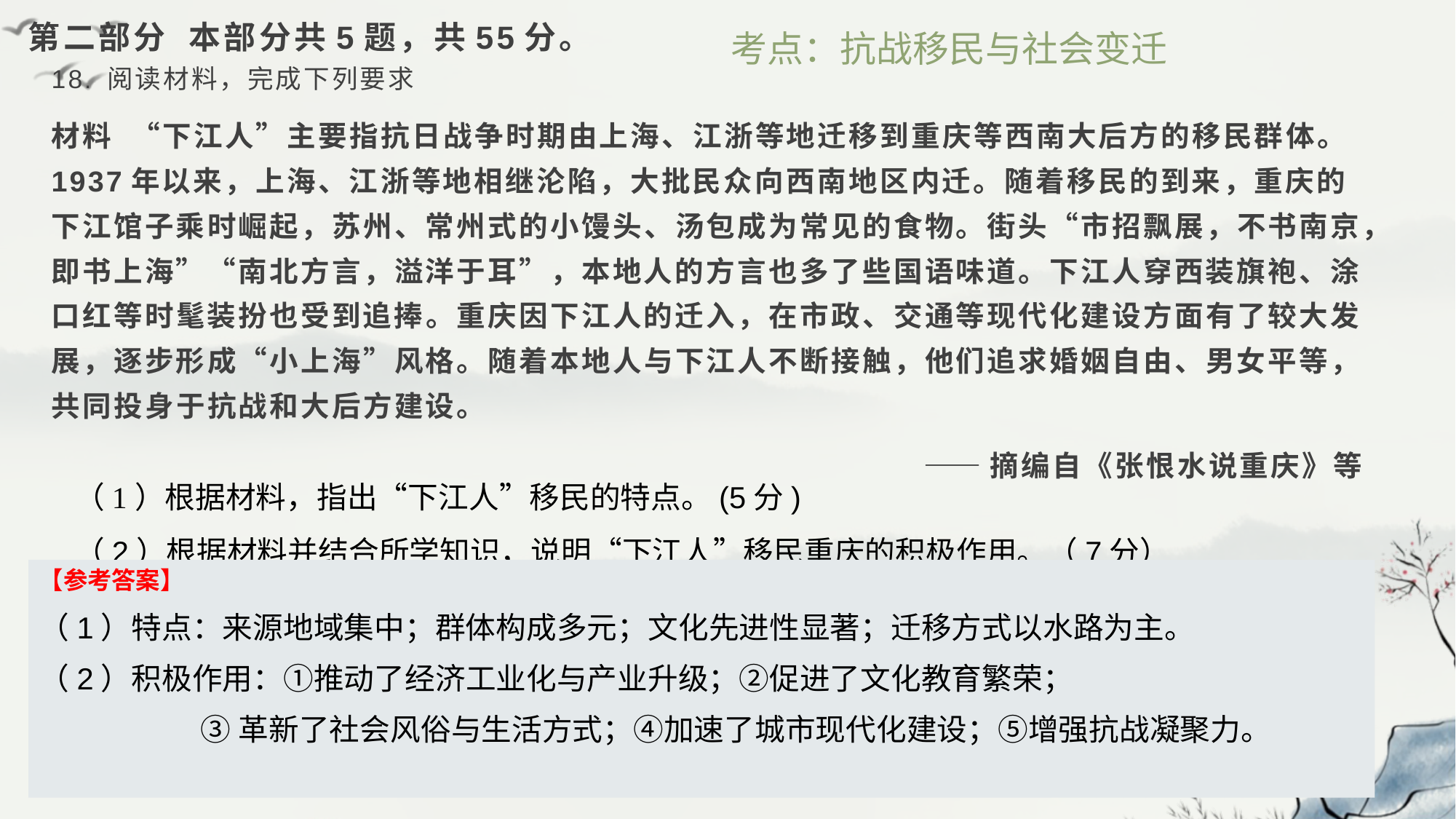

# 第二部分  本部分共5题，共55分。
考点：抗战移民与社会变迁
18. 阅读材料，完成下列要求
材料  “下江人”主要指抗日战争时期由上海、江浙等地迁移到重庆等西南大后方的移民群体。1937年以来，上海、江浙等地相继沦陷，大批民众向西南地区内迁。随着移民的到来，重庆的下江馆子乘时崛起，苏州、常州式的小馒头、汤包成为常见的食物。街头“市招飘展，不书南京，即书上海”“南北方言，溢洋于耳”，本地人的方言也多了些国语味道。下江人穿西装旗袍、涂口红等时髦装扮也受到追捧。重庆因下江人的迁入，在市政、交通等现代化建设方面有了较大发展，逐步形成“小上海”风格。随着本地人与下江人不断接触，他们追求婚姻自由、男女平等，共同投身于抗战和大后方建设。
——摘编自《张恨水说重庆》等

（1）根据材料，指出“下江人”移民的特点。(5分)
（2）根据材料并结合所学知识，说明“下江人”移民重庆的积极作用。（7分）
【参考答案】
（1）特点：来源地域集中；群体构成多元；文化先进性显著；迁移方式以水路为主。
（2）积极作用：①推动了经济工业化与产业升级；②促进了文化教育繁荣；
                        ③革新了社会风俗与生活方式；④加速了城市现代化建设；⑤增强抗战凝聚力。